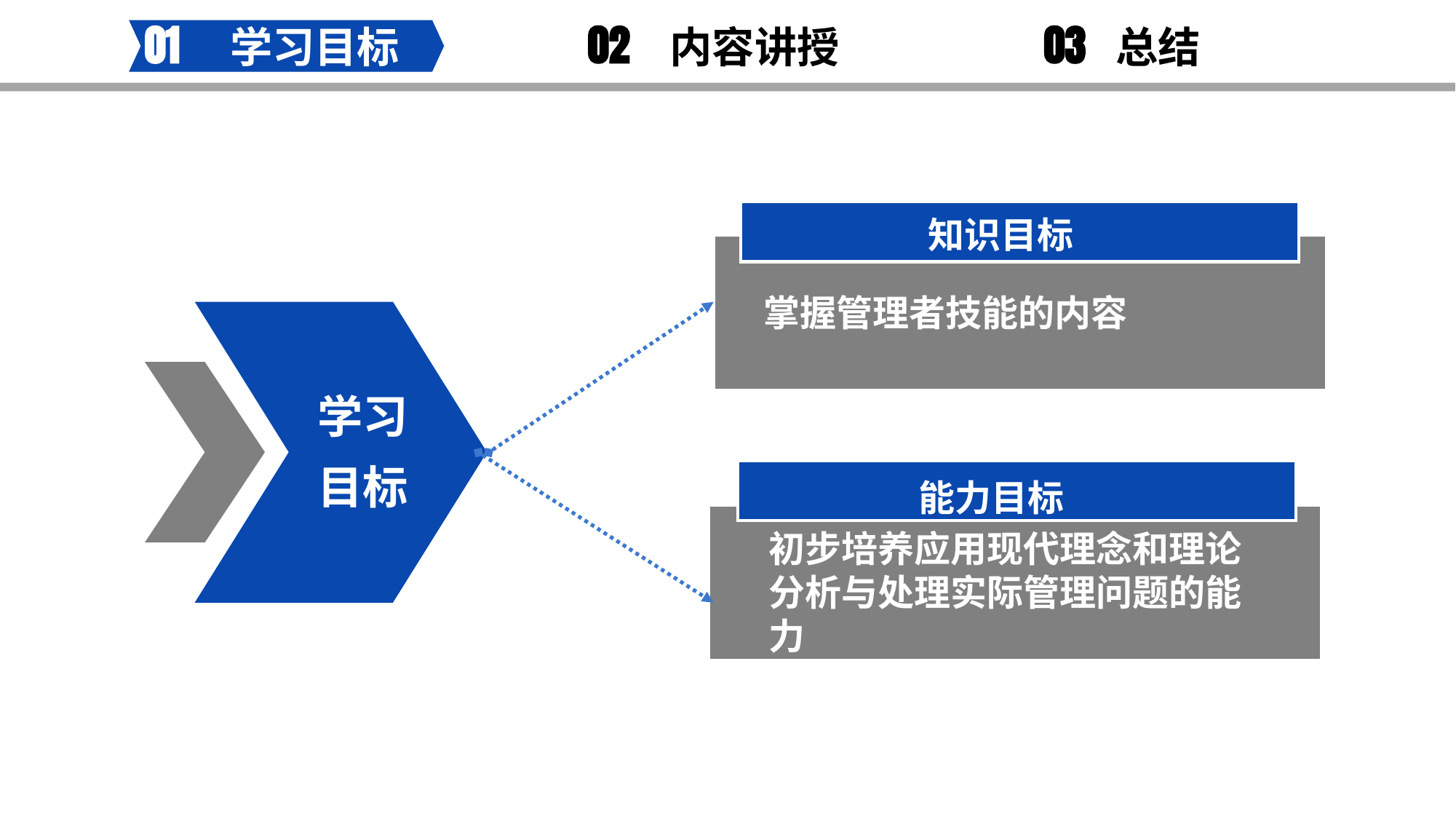

02   内容讲授
03  总结

01    学习目标

知识目标

掌握管理者技能的内容

学习目标
能进行有效沟通

能力目标

初步培养应用现代理念和理论分析与处理实际管理问题的能力
掌握沟通的含义及内容